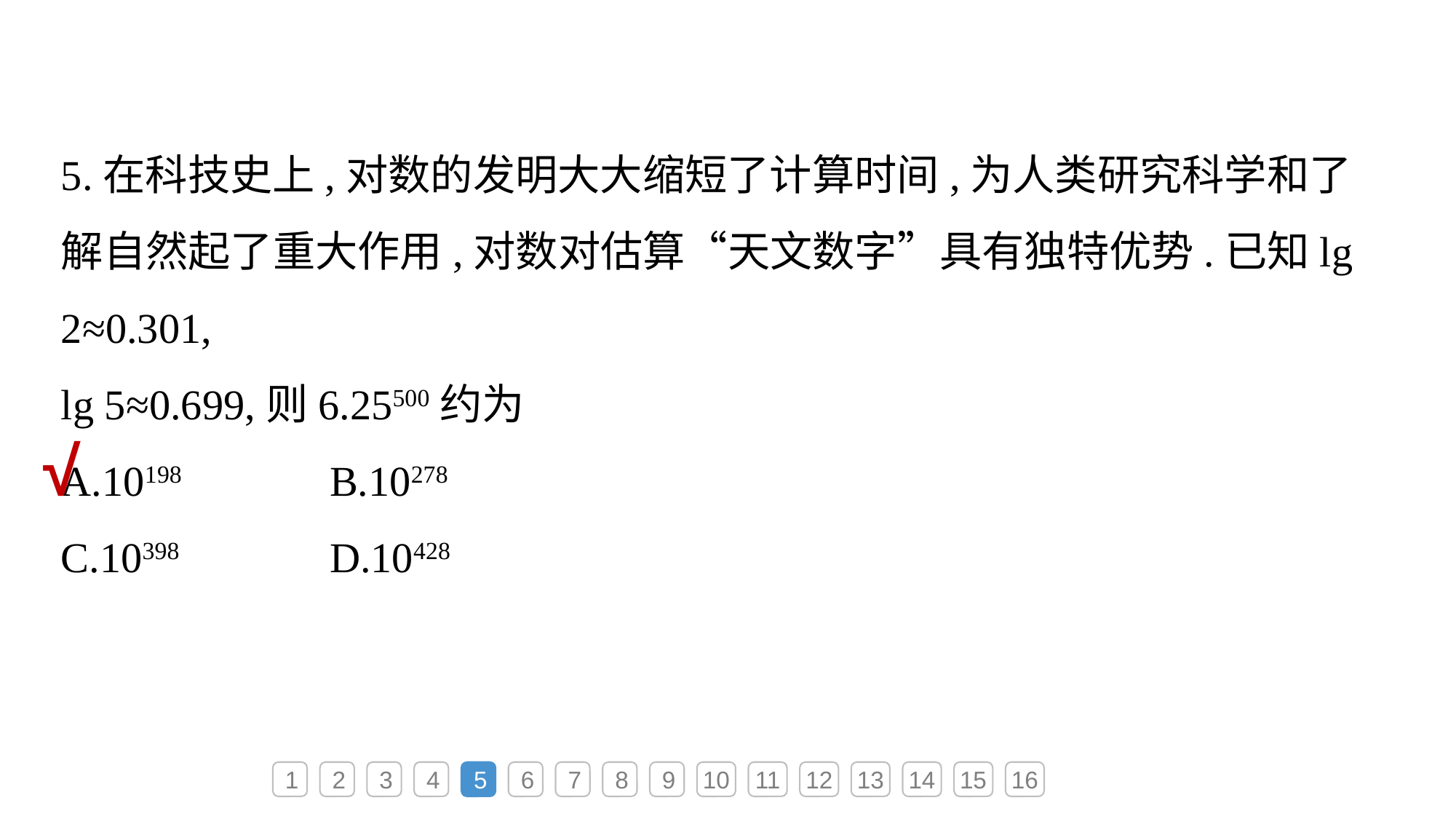

5.在科技史上,对数的发明大大缩短了计算时间,为人类研究科学和了解自然起了重大作用,对数对估算“天文数字”具有独特优势.已知lg 2≈0.301,
lg 5≈0.699,则6.25500约为
A.10198	B.10278
C.10398	D.10428
√
1
2
3
4
5
6
7
8
9
10
11
12
13
14
15
16